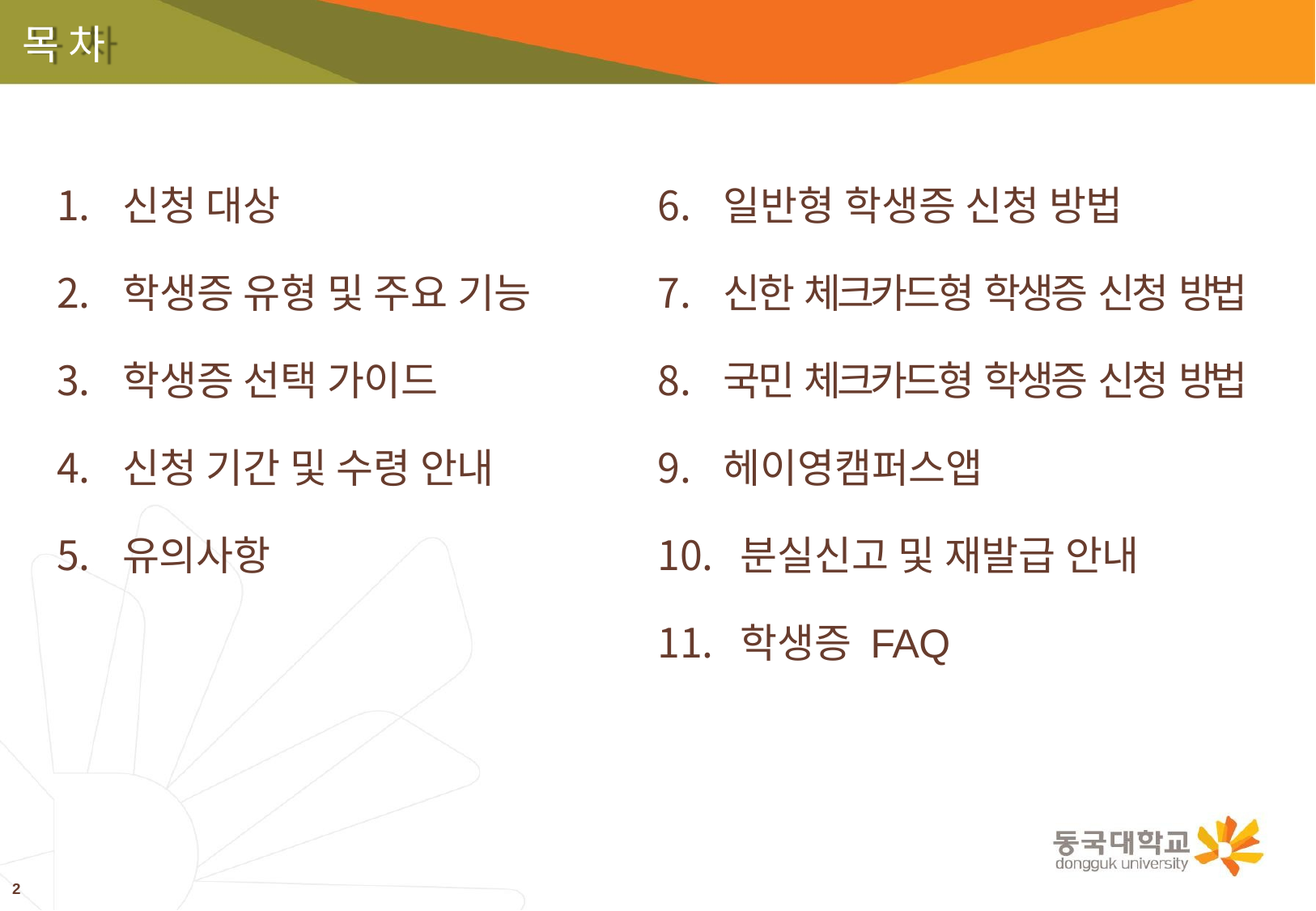

목 차
신청 대상
학생증 유형 및 주요 기능
학생증 선택 가이드
신청 기간 및 수령 안내
유의사항
일반형 학생증 신청 방법
신한 체크카드형 학생증 신청 방법
국민 체크카드형 학생증 신청 방법
헤이영캠퍼스앱
분실신고 및 재발급 안내
학생증 FAQ
2